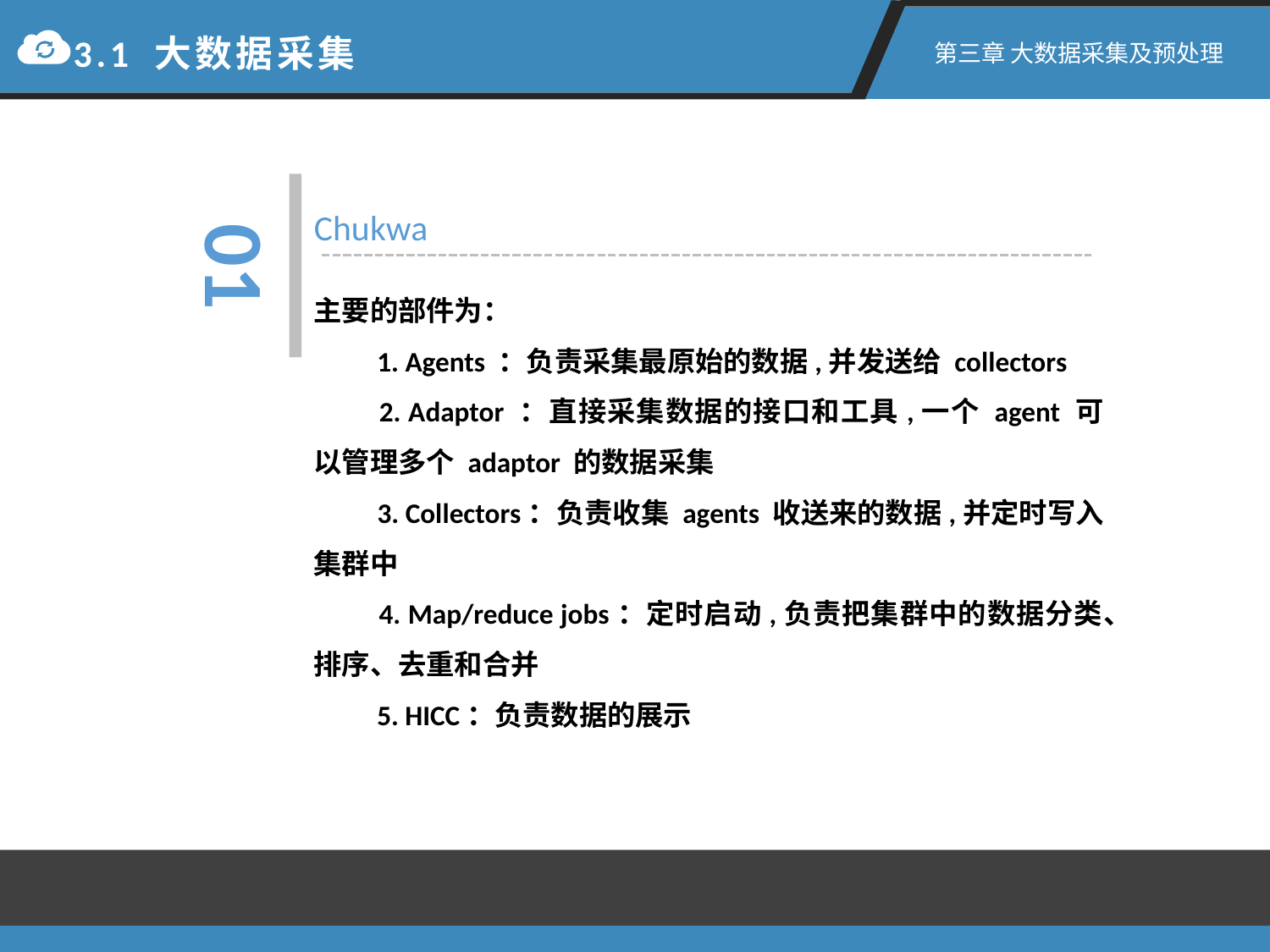

3.1 大数据采集

第三章 大数据采集及预处理

01
Chukwa
主要的部件为：
　　1. Agents ：负责采集最原始的数据,并发送给 collectors
　　2. Adaptor ：直接采集数据的接口和工具,一个 agent 可以管理多个 adaptor 的数据采集
　　3. Collectors：负责收集 agents 收送来的数据,并定时写入集群中
　　4. Map/reduce jobs：定时启动,负责把集群中的数据分类、排序、去重和合并
　　5. HICC：负责数据的展示